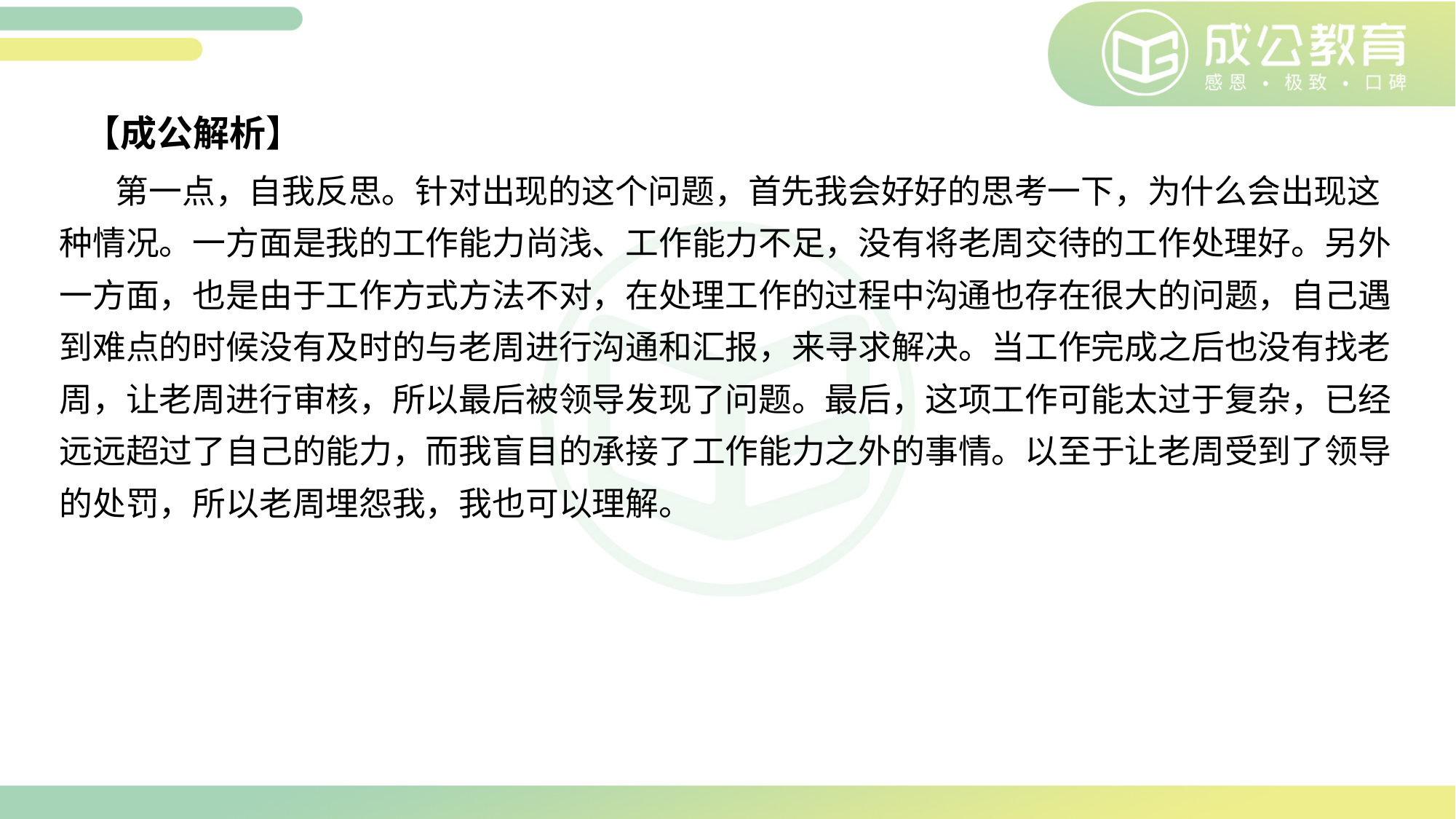

# 【成公解析】

  第一点，自我反思。针对出现的这个问题，首先我会好好的思考一下，为什么会出现这种情况。一方面是我的工作能力尚浅、工作能力不足，没有将老周交待的工作处理好。另外一方面，也是由于工作方式方法不对，在处理工作的过程中沟通也存在很大的问题，自己遇到难点的时候没有及时的与老周进行沟通和汇报，来寻求解决。当工作完成之后也没有找老周，让老周进行审核，所以最后被领导发现了问题。最后，这项工作可能太过于复杂，已经远远超过了自己的能力，而我盲目的承接了工作能力之外的事情。以至于让老周受到了领导的处罚，所以老周埋怨我，我也可以理解。